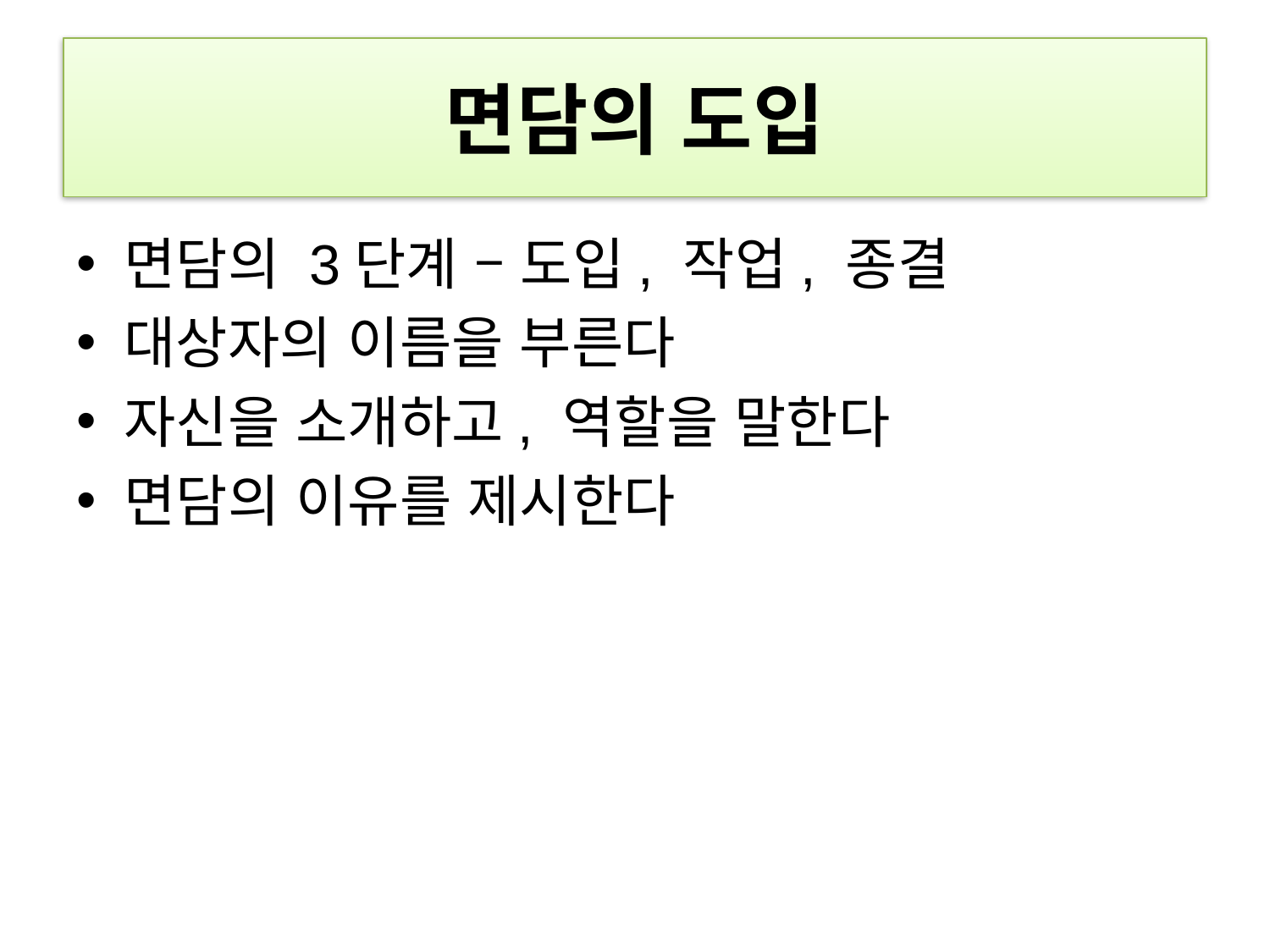

# 면담의 도입
면담의 3단계 – 도입, 작업, 종결
대상자의 이름을 부른다
자신을 소개하고, 역할을 말한다
면담의 이유를 제시한다